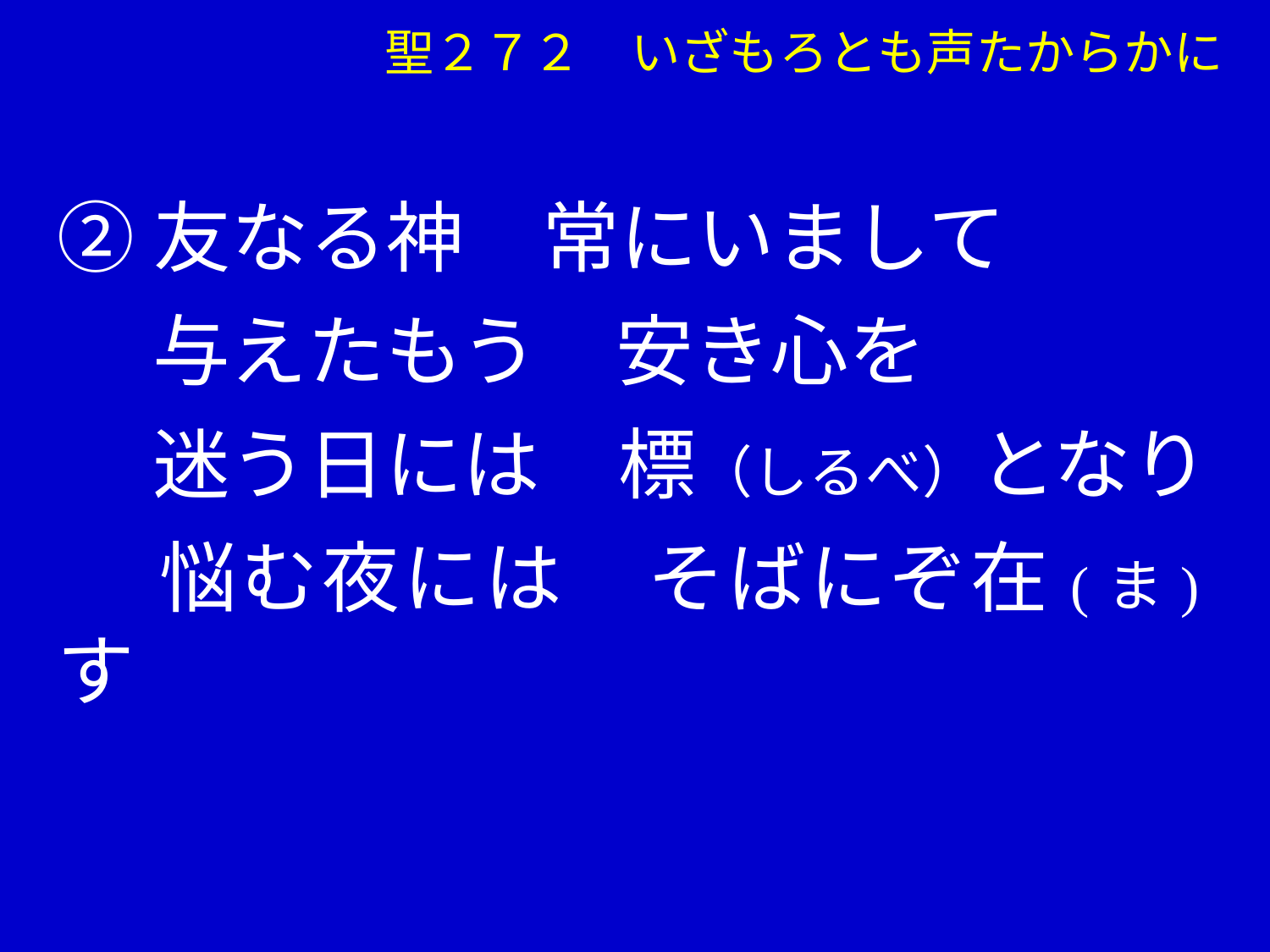

②友なる神　常にいまして
　 与えたもう　安き心を
　 迷う日には　標（しるべ）となり
　 悩む夜には　そばにぞ在(ま)す

聖２７２　いざもろとも声たからかに